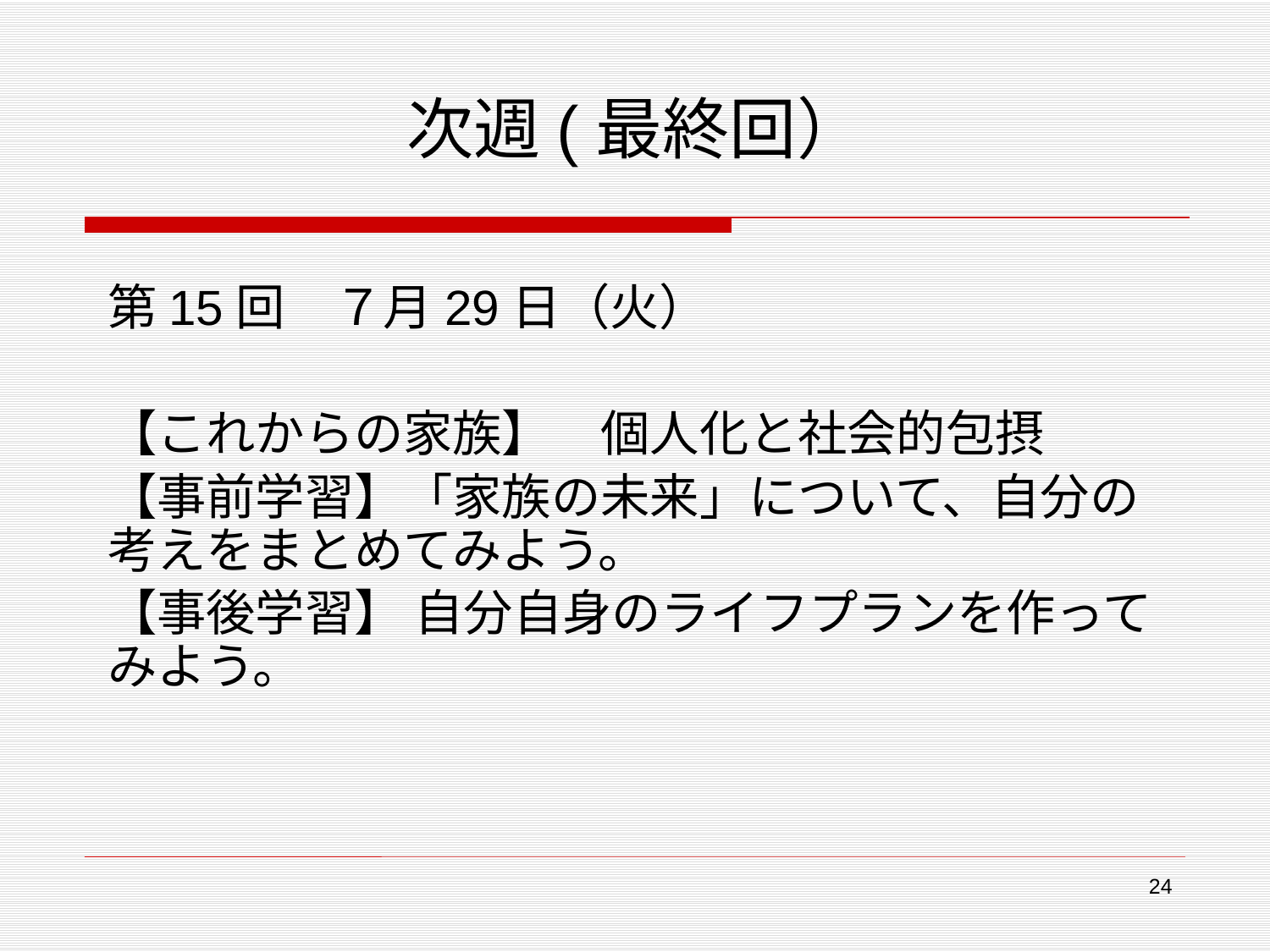

# 次週(最終回）
第15回　７月29日（火）

【これからの家族】　個人化と社会的包摂
【事前学習】「家族の未来」について、自分の考えをまとめてみよう。
【事後学習】 自分自身のライフプランを作ってみよう。

24